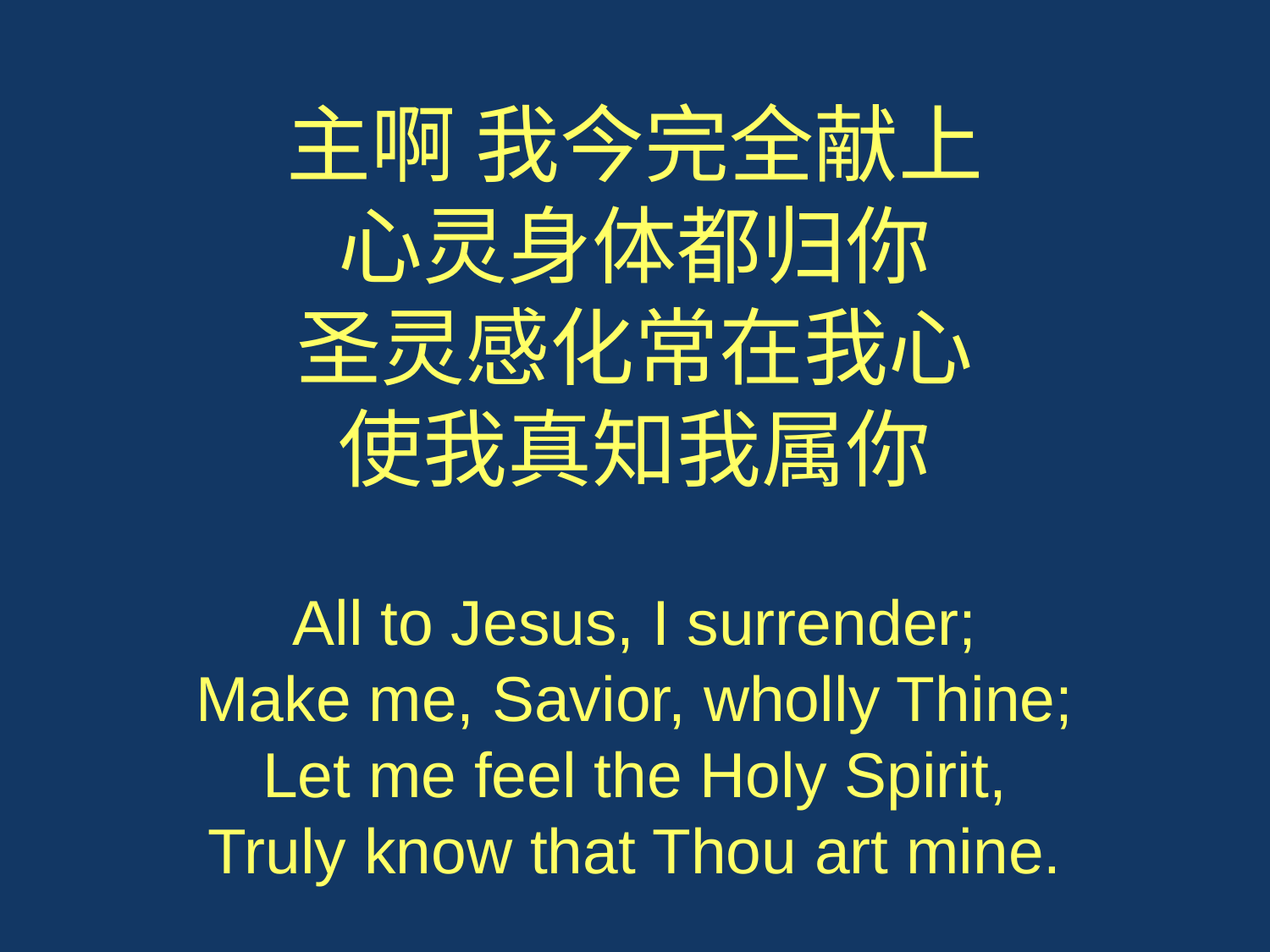

主啊 我今完全献上
心灵身体都归你
圣灵感化常在我心
使我真知我属你

All to Jesus, I surrender;
Make me, Savior, wholly Thine;
Let me feel the Holy Spirit,
Truly know that Thou art mine.